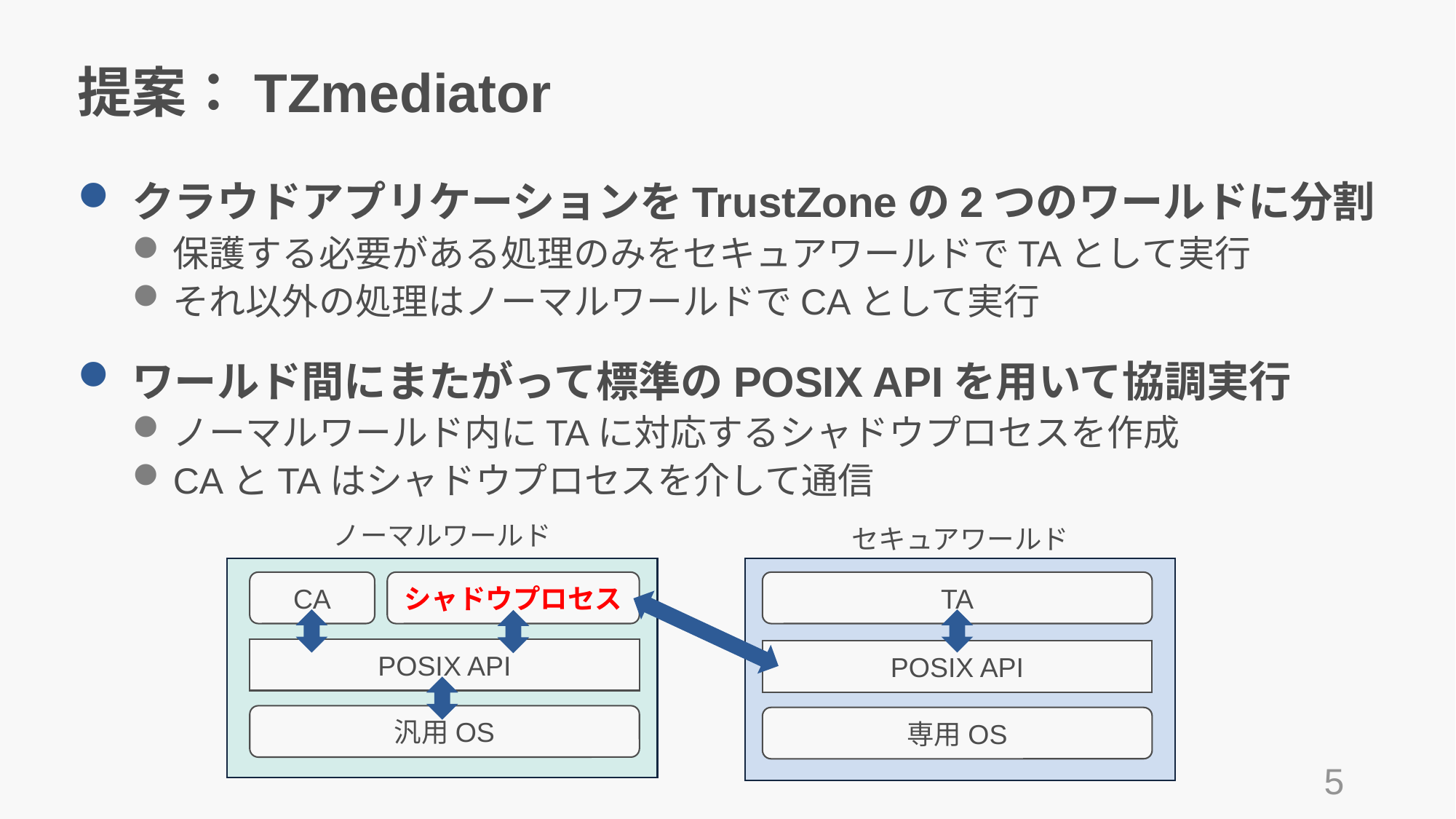

# 提案：TZmediator
クラウドアプリケーションをTrustZoneの2つのワールドに分割
保護する必要がある処理のみをセキュアワールドでTAとして実行
それ以外の処理はノーマルワールドでCAとして実行
ワールド間にまたがって標準のPOSIX APIを用いて協調実行
ノーマルワールド内にTAに対応するシャドウプロセスを作成
CAとTAはシャドウプロセスを介して通信
ノーマルワールド
セキュアワールド

TA
シャドウプロセス
CA

POSIX API
POSIX API

汎用OS
専用OS